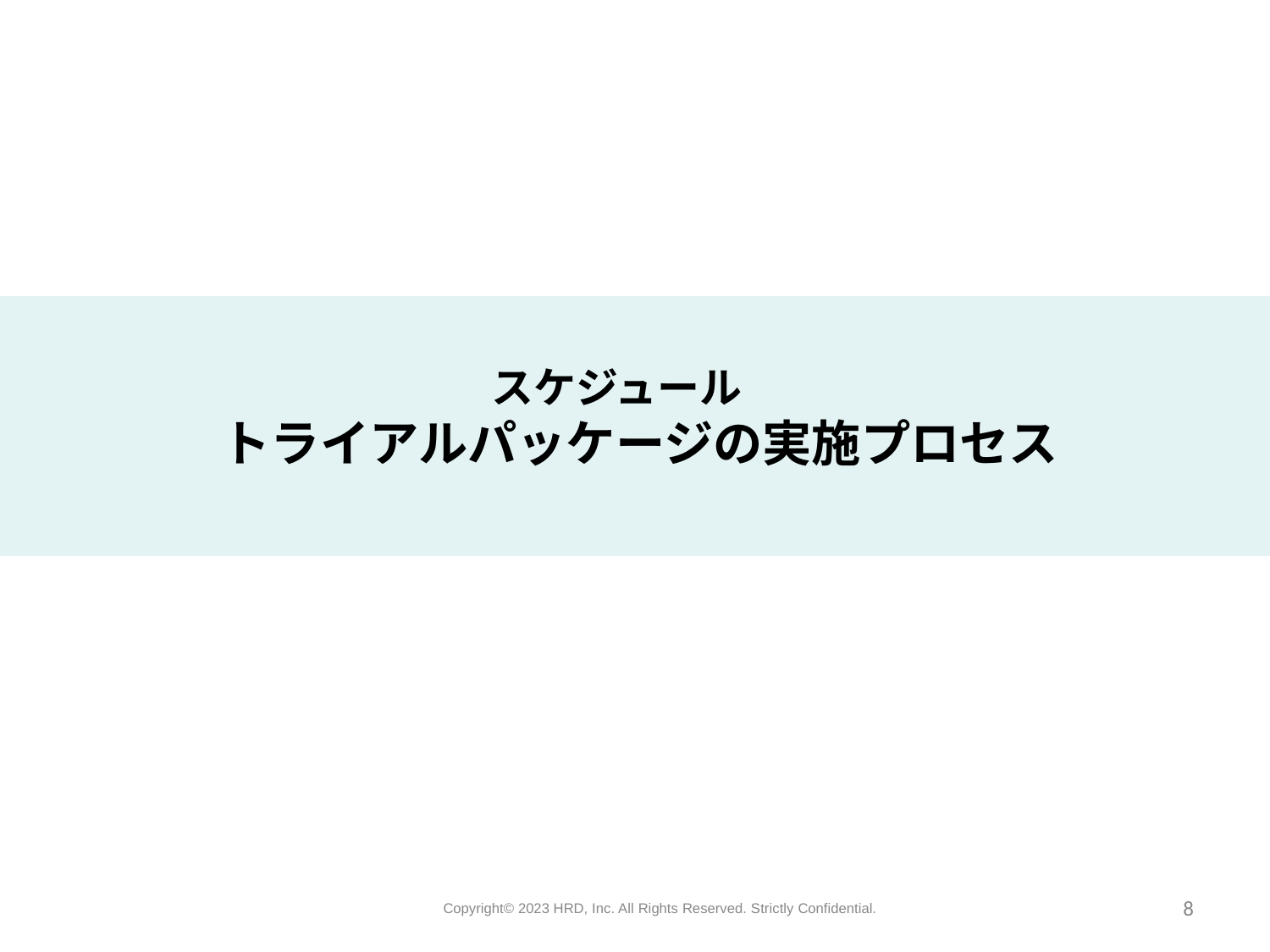

スケジュール
 トライアルパッケージの実施プロセス
Copyright©️ 2023 HRD, Inc. All Rights Reserved. Strictly Confidential.
8